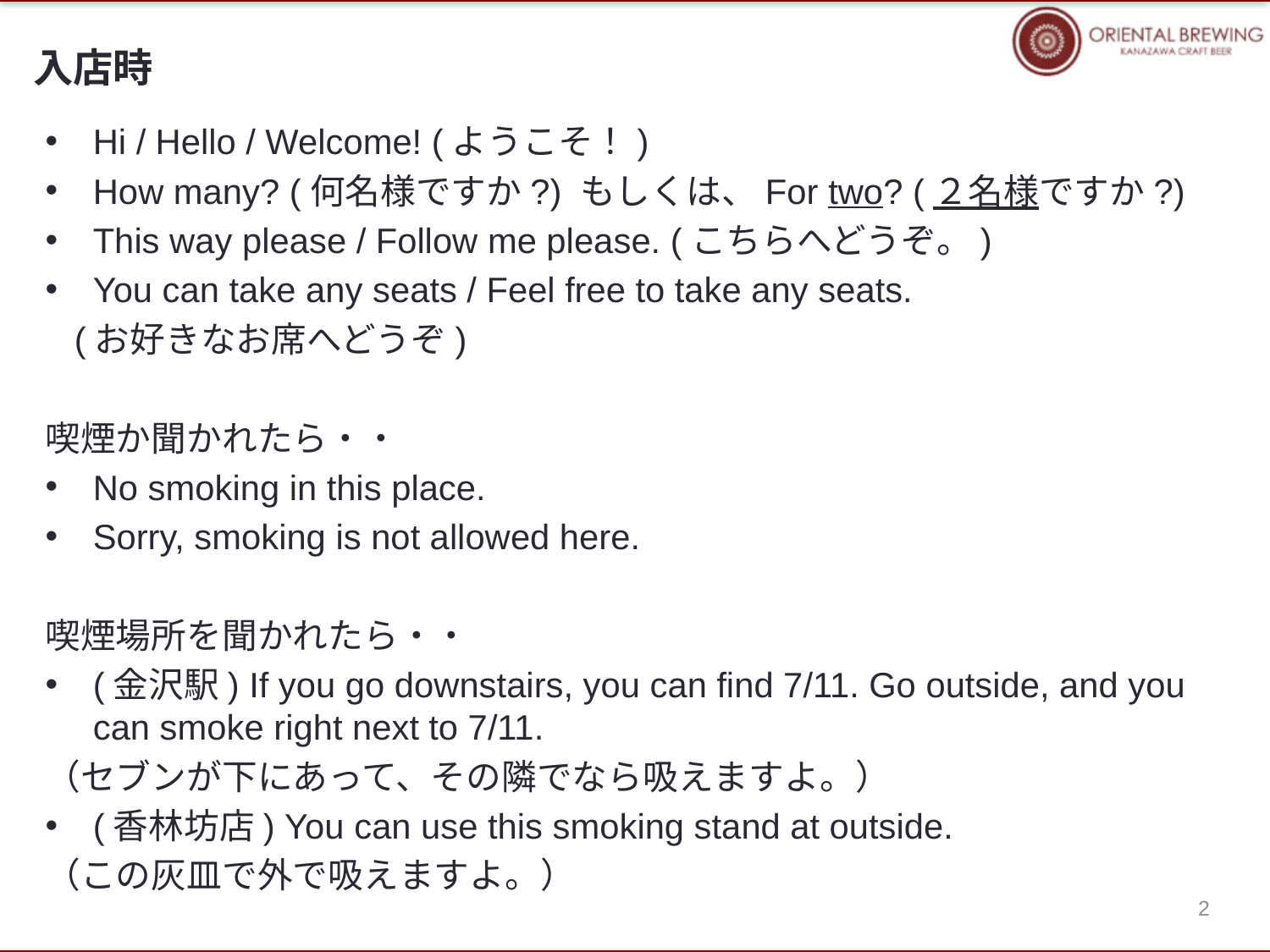

# 入店時
Hi / Hello / Welcome! (ようこそ！)
How many? (何名様ですか?) もしくは、For two? (２名様ですか?)
This way please / Follow me please. (こちらへどうぞ。)
You can take any seats / Feel free to take any seats.
   (お好きなお席へどうぞ)

喫煙か聞かれたら・・
No smoking in this place.
Sorry, smoking is not allowed here.

喫煙場所を聞かれたら・・
(金沢駅) If you go downstairs, you can find 7/11. Go outside, and you can smoke right next to 7/11.
（セブンが下にあって、その隣でなら吸えますよ。）
(香林坊店) You can use this smoking stand at outside.
（この灰皿で外で吸えますよ。）